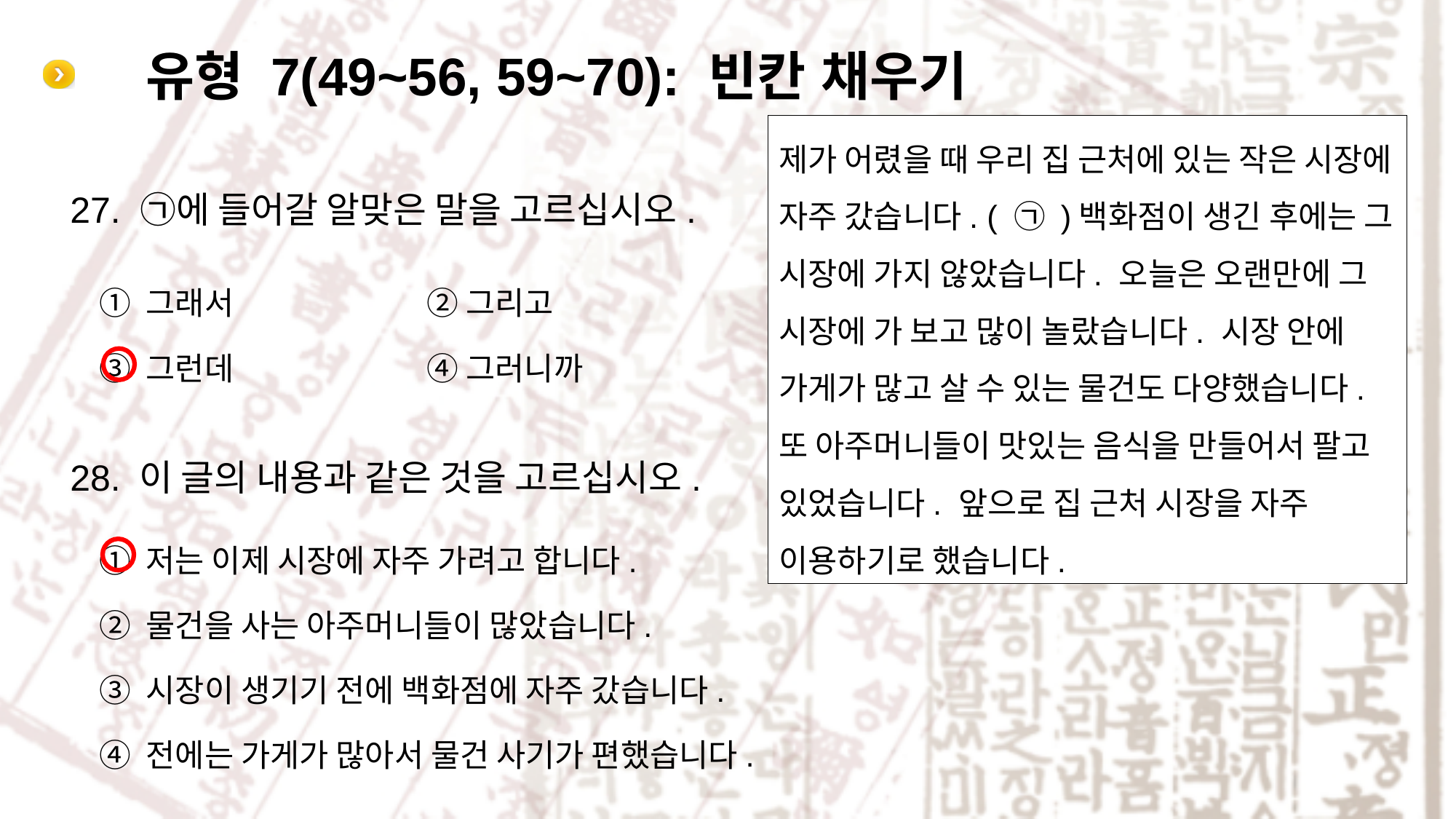

# 유형 7(49~56, 59~70): 빈칸 채우기
제가 어렸을 때 우리 집 근처에 있는 작은 시장에 자주 갔습니다. ( ㉠ )백화점이 생긴 후에는 그 시장에 가지 않았습니다. 오늘은 오랜만에 그 시장에 가 보고 많이 놀랐습니다. 시장 안에 가게가 많고 살 수 있는 물건도 다양했습니다. 또 아주머니들이 맛있는 음식을 만들어서 팔고 있었습니다. 앞으로 집 근처 시장을 자주 이용하기로 했습니다.
27. ㉠에 들어갈 알맞은 말을 고르십시오.
① 그래서 		② 그리고
③ 그런데 		④ 그러니까

28. 이 글의 내용과 같은 것을 고르십시오.
① 저는 이제 시장에 자주 가려고 합니다.
② 물건을 사는 아주머니들이 많았습니다.
③ 시장이 생기기 전에 백화점에 자주 갔습니다.
④ 전에는 가게가 많아서 물건 사기가 편했습니다.